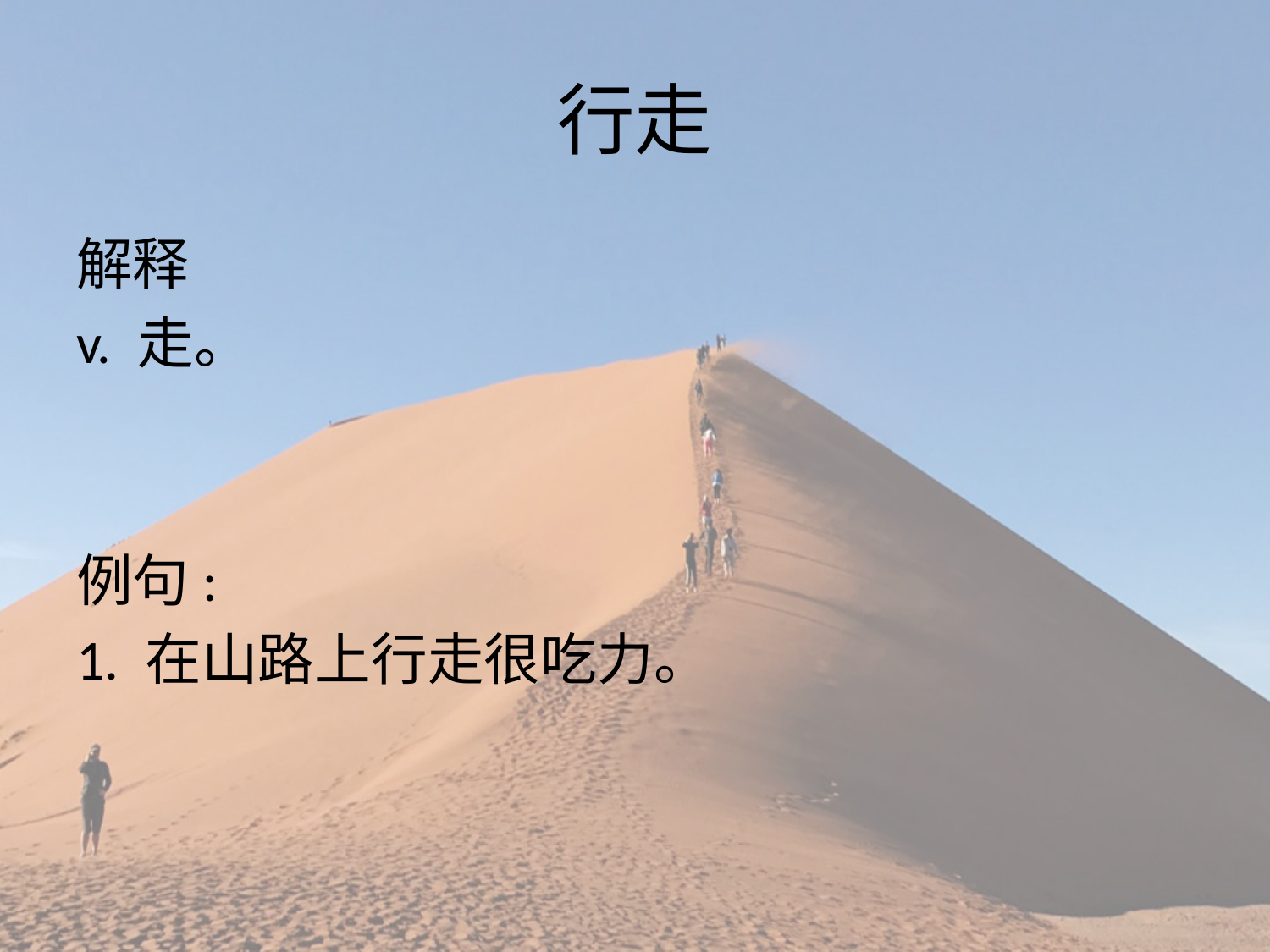

# 行走
解释
v. 走。

例句:
1. 在山路上行走很吃力。